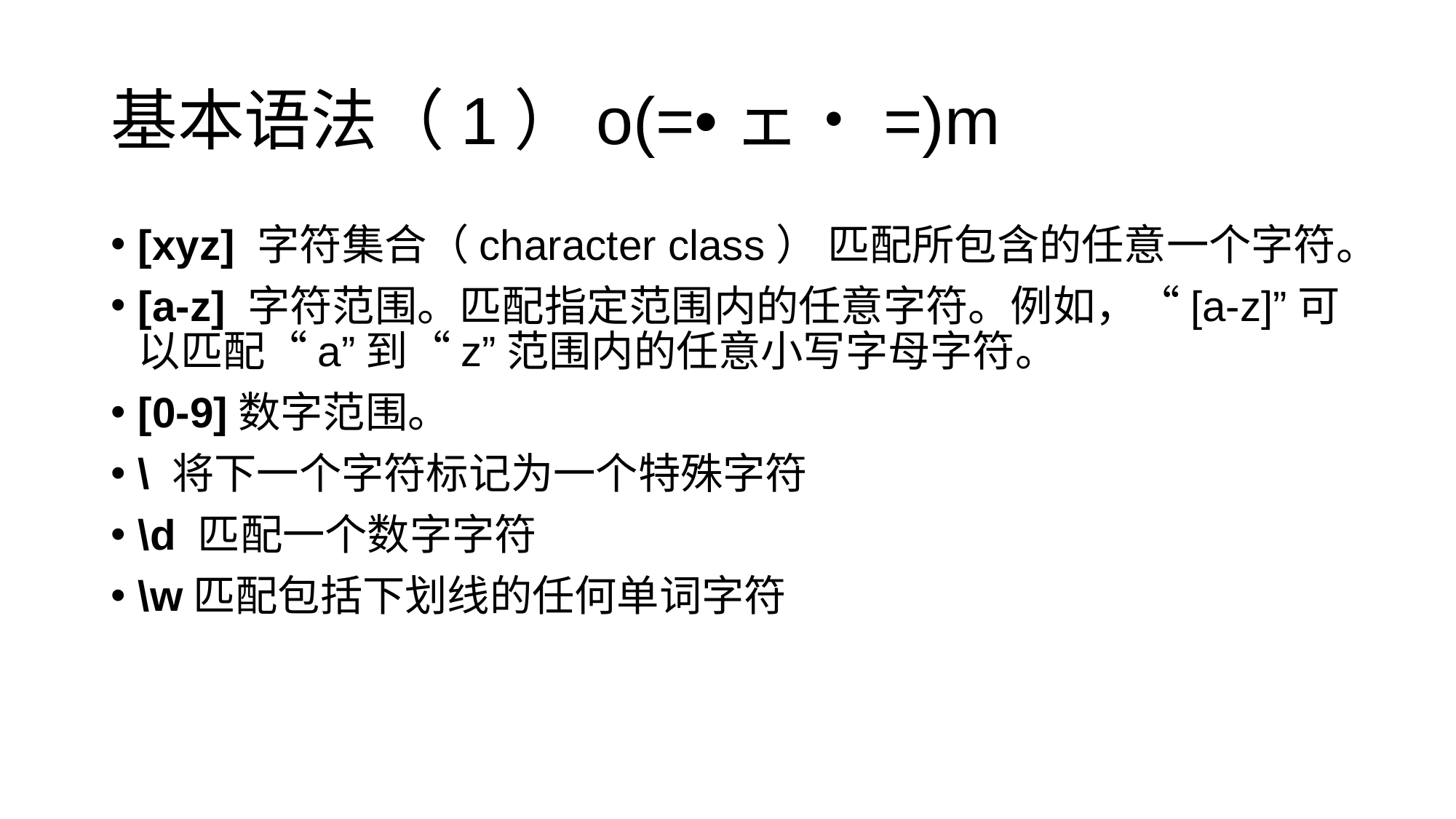

# 基本语法（1）o(=•ェ•=)m
[xyz] 字符集合（character class） 匹配所包含的任意一个字符。
[a-z] 字符范围。匹配指定范围内的任意字符。例如，“[a-z]”可以匹配“a”到“z”范围内的任意小写字母字符。
[0-9]数字范围。
\ 将下一个字符标记为一个特殊字符
\d 匹配一个数字字符
\w匹配包括下划线的任何单词字符